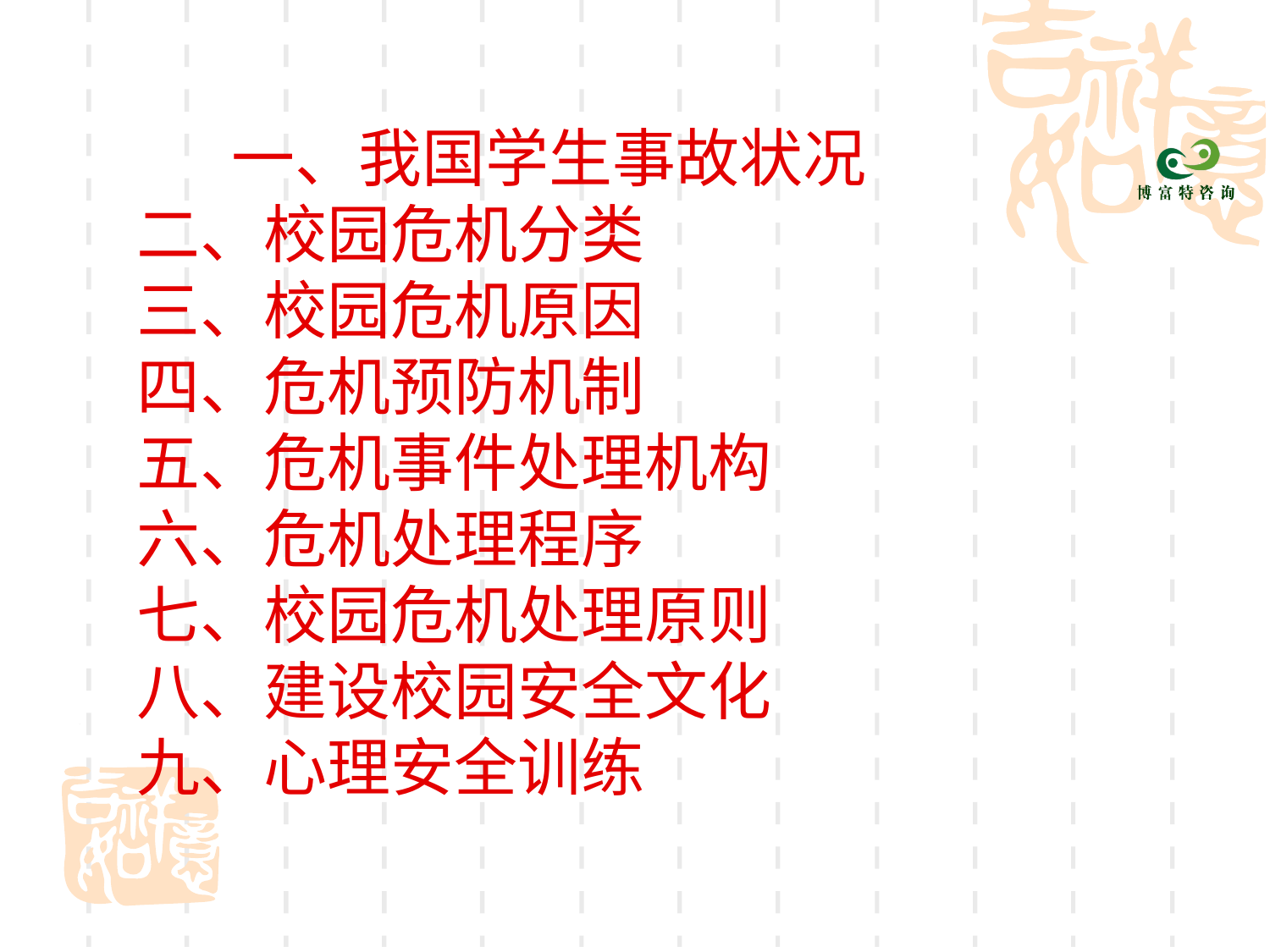

# 一、我国学生事故状况 二、校园危机分类 三、校园危机原因 四、危机预防机制 五、危机事件处理机构 六、危机处理程序 七、校园危机处理原则 八、建设校园安全文化 九、心理安全训练